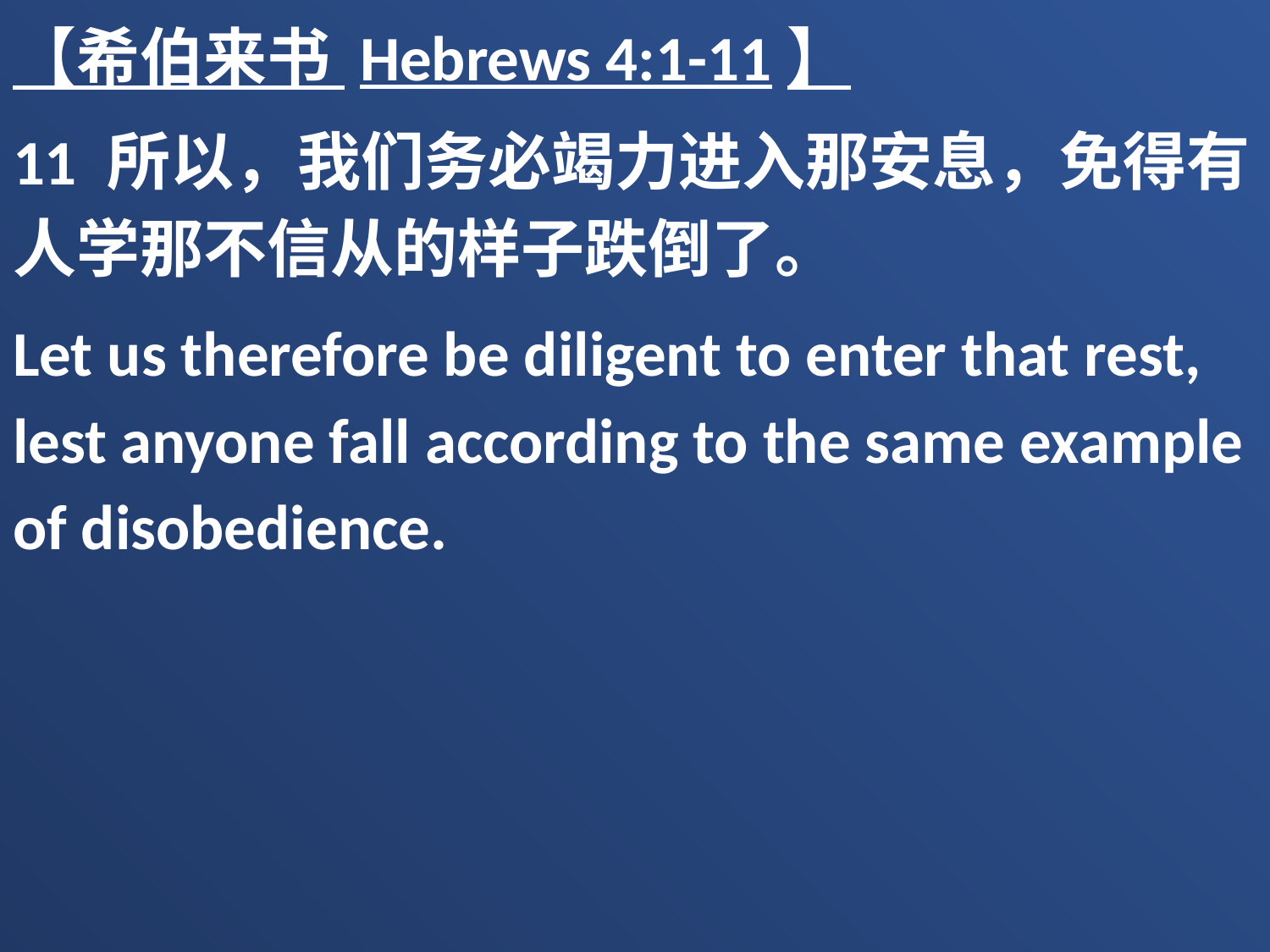

【希伯来书 Hebrews 4:1-11】
11 所以，我们务必竭力进入那安息，免得有人学那不信从的样子跌倒了。
Let us therefore be diligent to enter that rest, lest anyone fall according to the same example of disobedience.